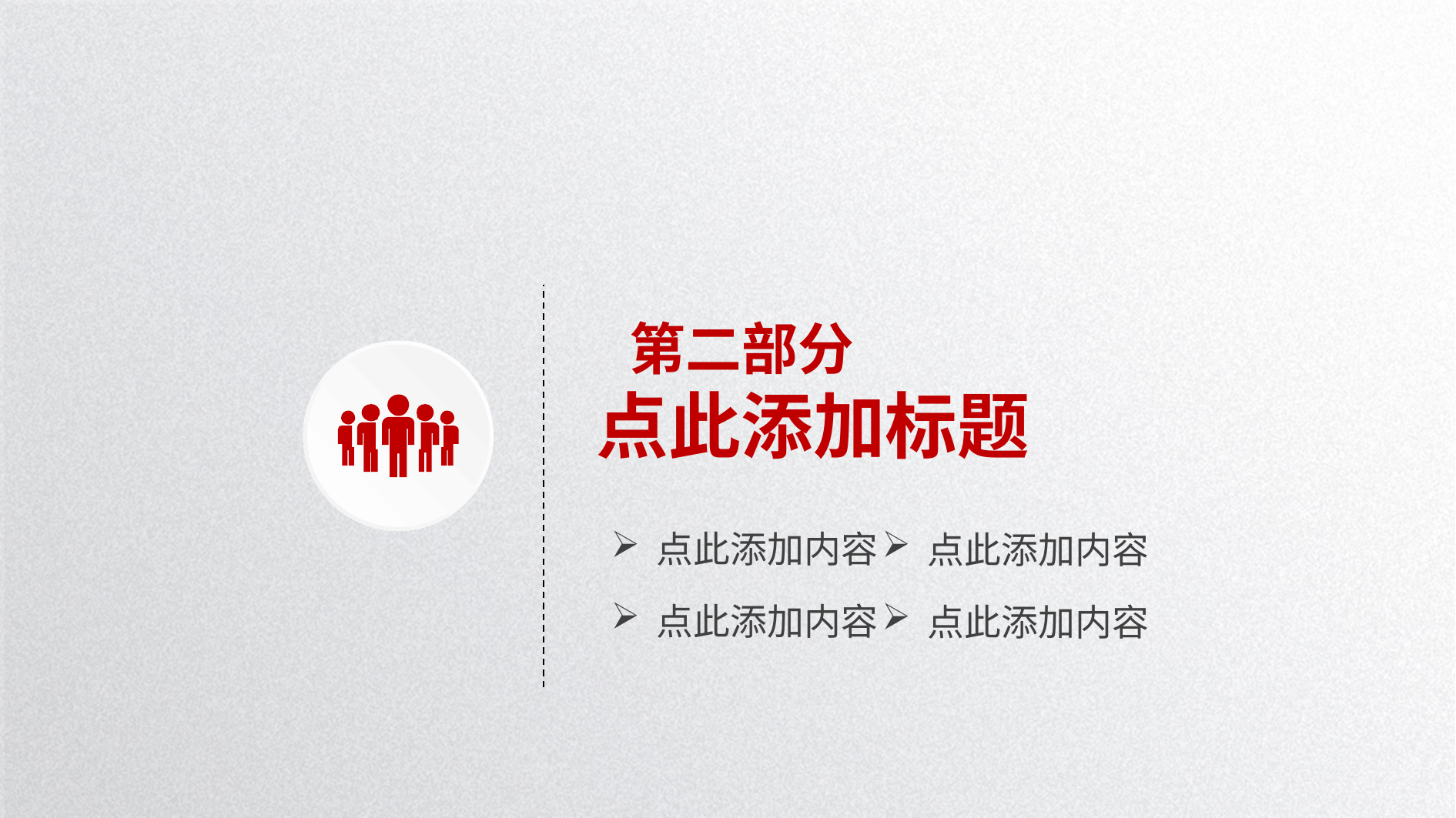

第二部分
点此添加标题

点此添加内容
点此添加内容
点此添加内容
点此添加内容